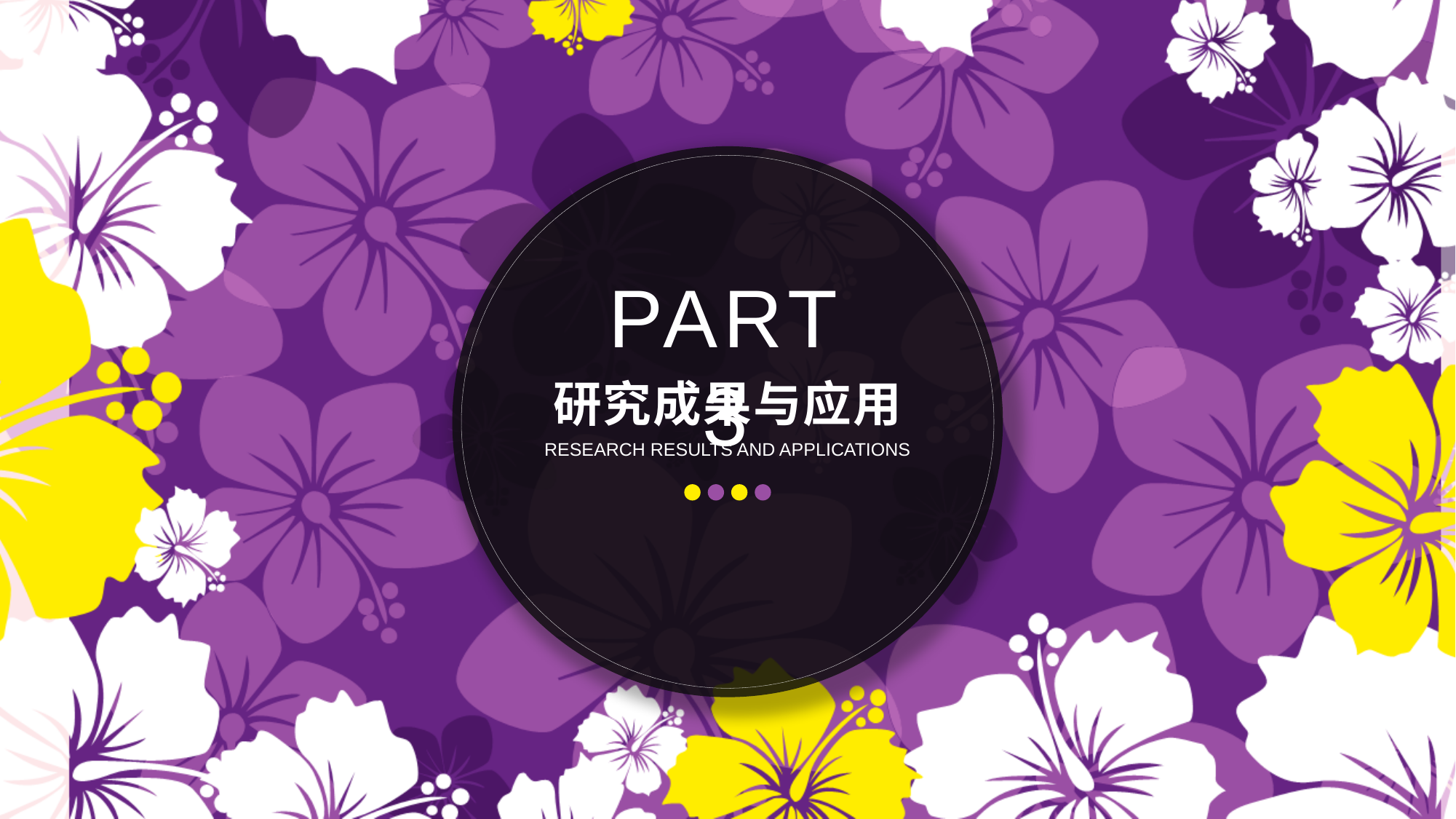

PART 3
研究成果与应用
RESEARCH RESULTS AND APPLICATIONS